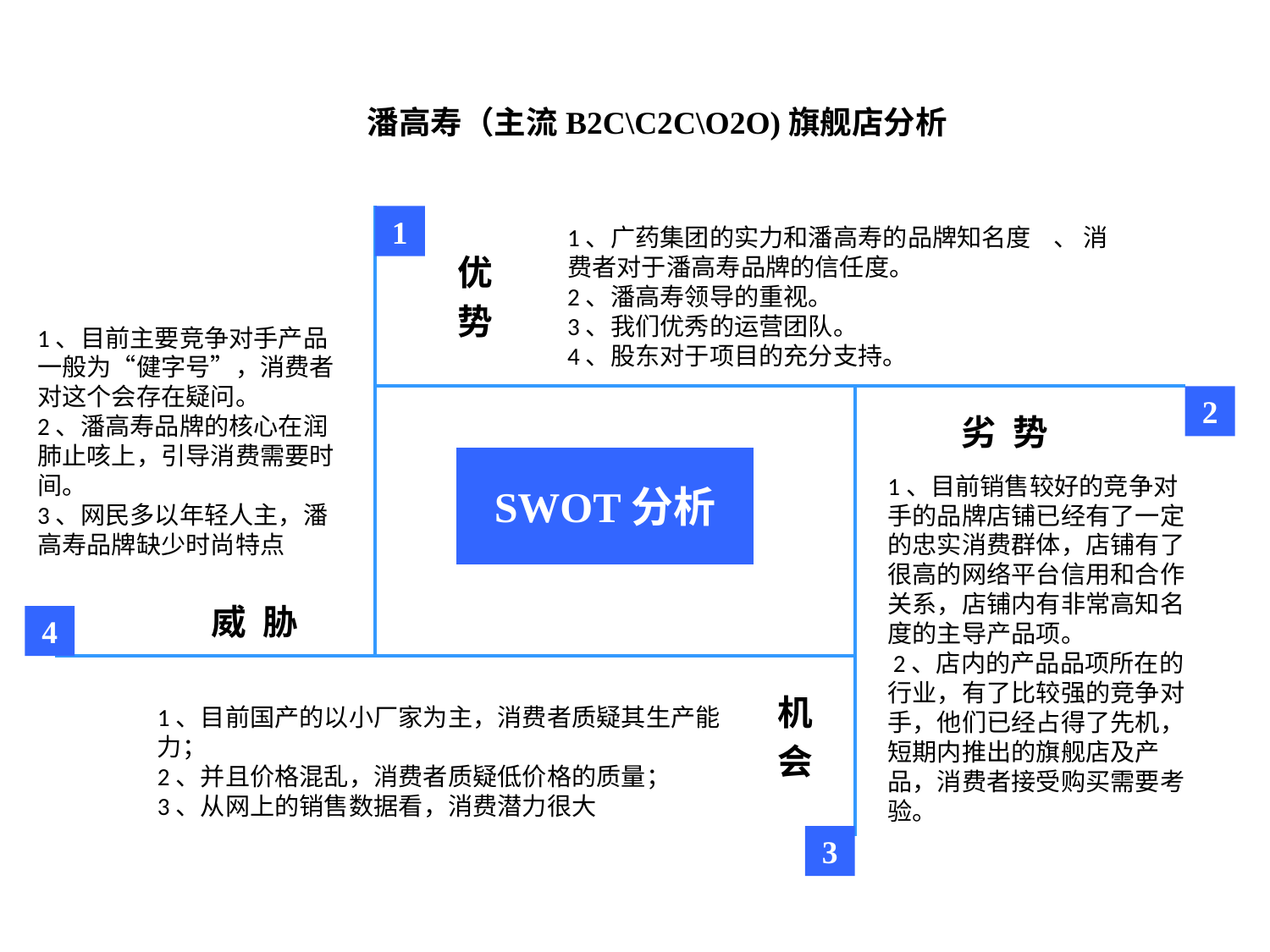

潘高寿（主流B2C\C2C\O2O)旗舰店分析

1
1、广药集团的实力和潘高寿的品牌知名度    、 消费者对于潘高寿品牌的信任度。
2、潘高寿领导的重视。
3、我们优秀的运营团队。
4、股东对于项目的充分支持。
优
势
1、目前主要竞争对手产品一般为“健字号”，消费者对这个会存在疑问。
2、潘高寿品牌的核心在润肺止咳上，引导消费需要时间。
3、网民多以年轻人主，潘高寿品牌缺少时尚特点

2
劣  势
SWOT分析

1、目前销售较好的竞争对手的品牌店铺已经有了一定的忠实消费群体，店铺有了很高的网络平台信用和合作关系，店铺内有非常高知名度的主导产品项。
 2、店内的产品品项所在的行业，有了比较强的竞争对手，他们已经占得了先机，短期内推出的旗舰店及产品，消费者接受购买需要考验。

威  胁
4

机
会

1、目前国产的以小厂家为主，消费者质疑其生产能力；
2、并且价格混乱，消费者质疑低价格的质量；
3、从网上的销售数据看，消费潜力很大
3